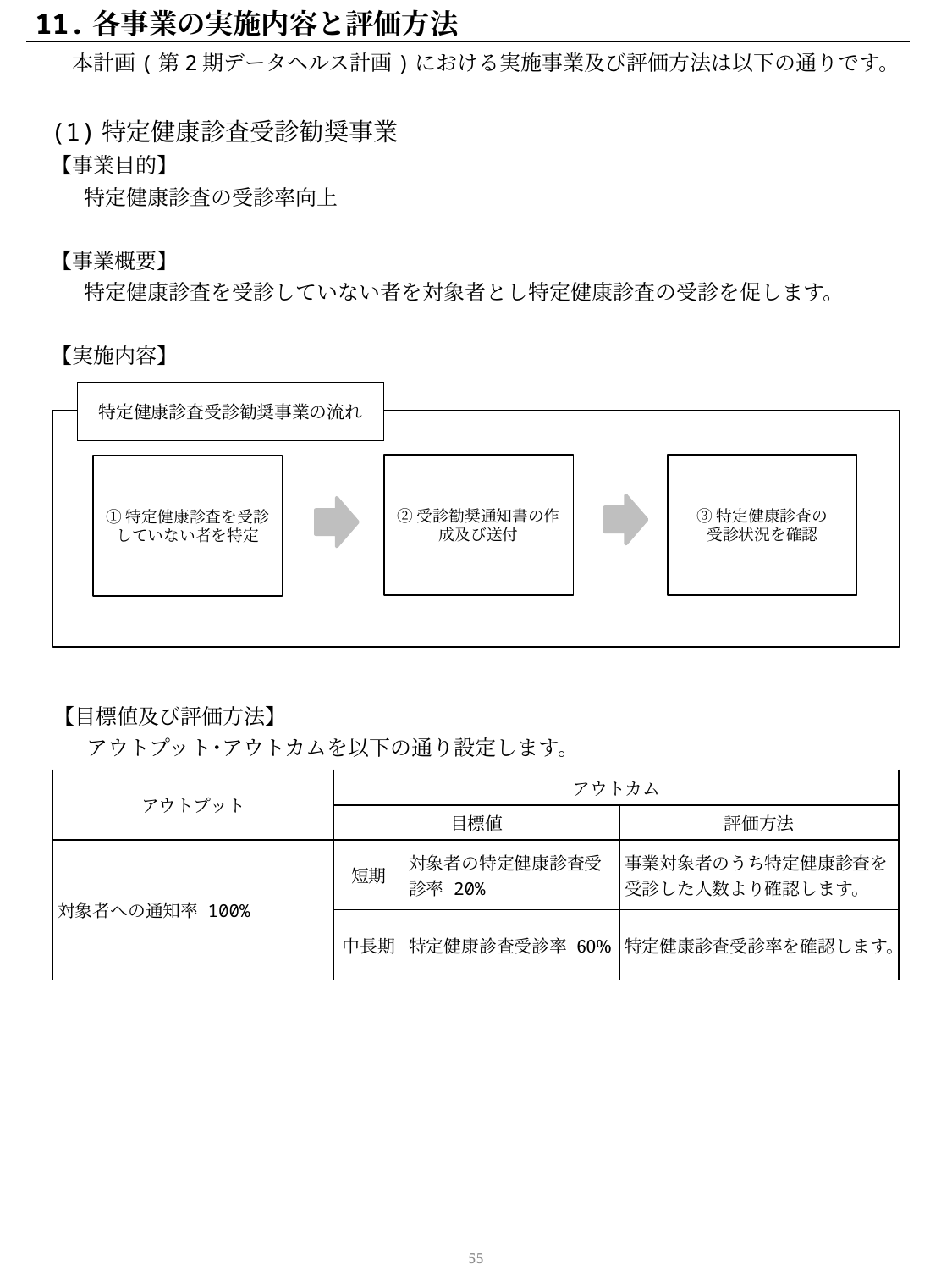

11.各事業の実施内容と評価方法
　本計画(第2期データヘルス計画)における実施事業及び評価方法は以下の通りです。
(1)特定健康診査受診勧奨事業
【事業目的】
　特定健康診査の受診率向上

【事業概要】
　特定健康診査を受診していない者を対象者とし特定健康診査の受診を促します。

【実施内容】
特定健康診査受診勧奨事業の流れ

②受診勧奨通知書の作成及び送付
③特定健康診査の
受診状況を確認
①特定健康診査を受診していない者を特定

【目標値及び評価方法】
　アウトプット･アウトカムを以下の通り設定します。
| アウトプット | アウトカム |  |  |
| --- | --- | --- | --- |
|  | 目標値 |  | 評価方法 |
| 対象者への通知率 100% | 短期 | 対象者の特定健康診査受診率 20% | 事業対象者のうち特定健康診査を受診した人数より確認します。 |
|  | 中長期 | 特定健康診査受診率 60% | 特定健康診査受診率を確認します。 |
55